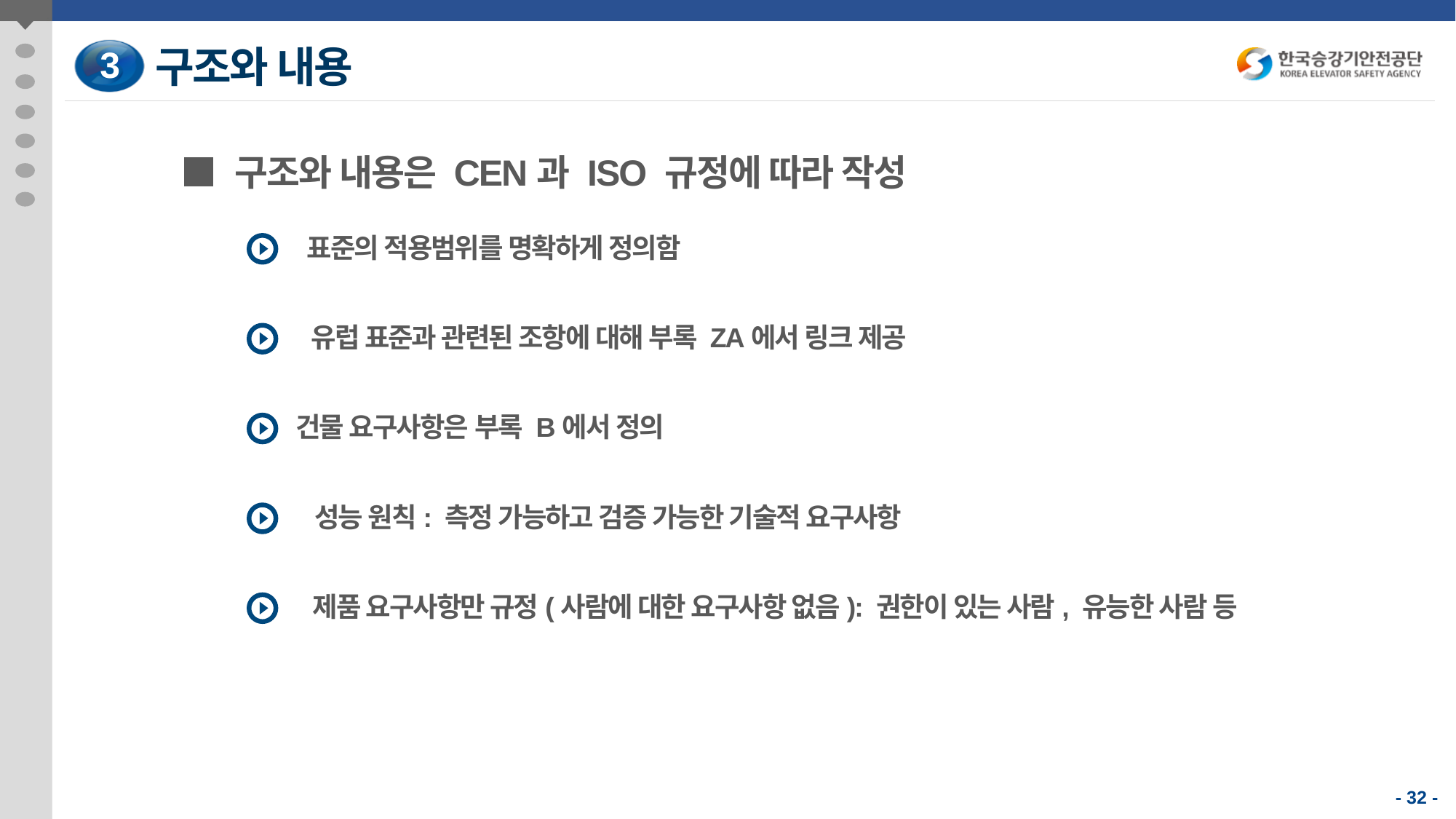

구조와 내용
3
■ 구조와 내용은 CEN과 ISO 규정에 따라 작성
표준의 적용범위를 명확하게 정의함

유럽 표준과 관련된 조항에 대해 부록 ZA에서 링크 제공

건물 요구사항은 부록 B에서 정의

성능 원칙: 측정 가능하고 검증 가능한 기술적 요구사항

제품 요구사항만 규정(사람에 대한 요구사항 없음): 권한이 있는 사람, 유능한 사람 등